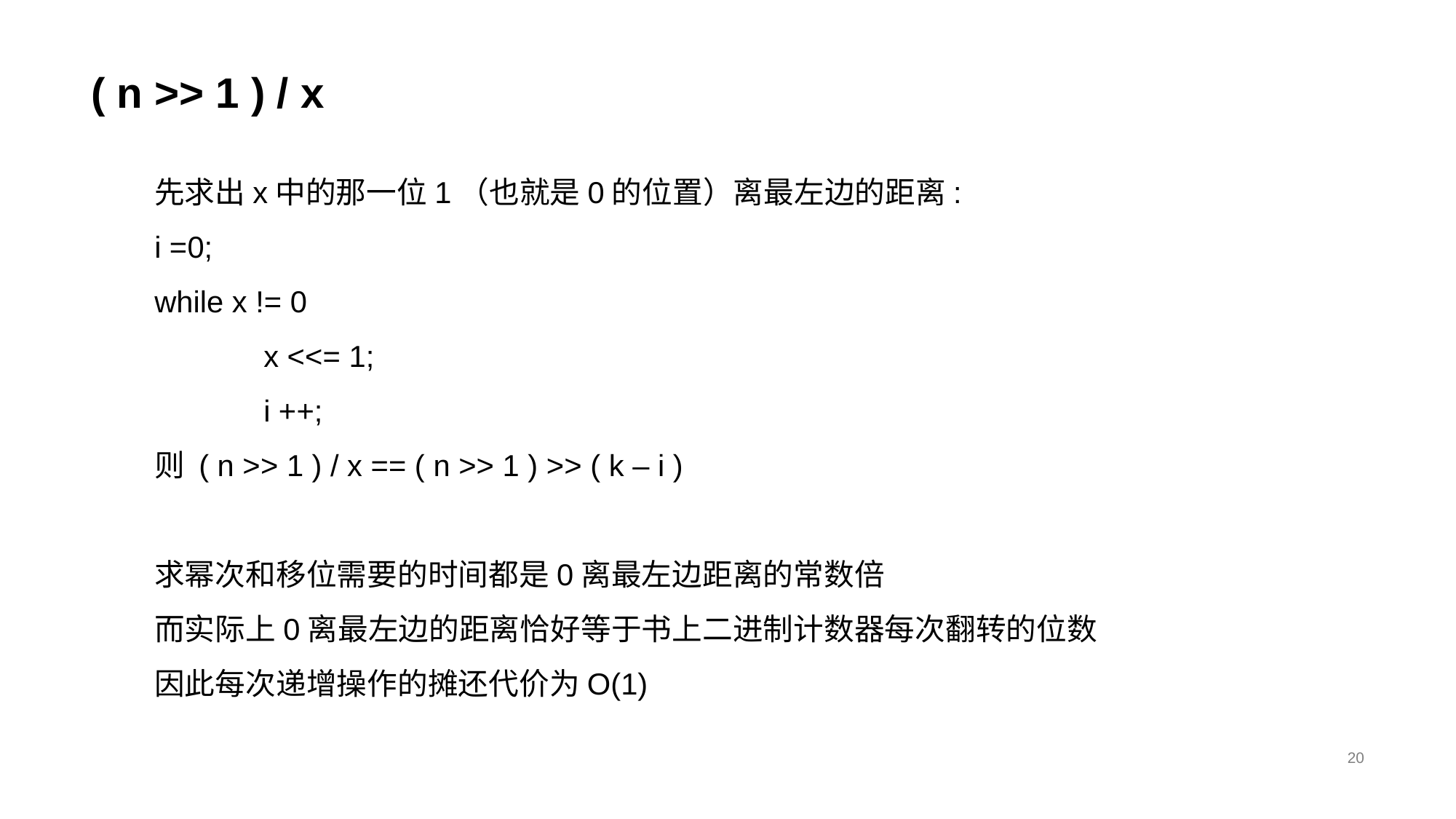

# ( n >> 1 ) / x
先求出x中的那一位1（也就是0的位置）离最左边的距离:
i =0;
while x != 0
	x <<= 1;
	i ++;
则 ( n >> 1 ) / x == ( n >> 1 ) >> ( k – i )

求幂次和移位需要的时间都是0离最左边距离的常数倍
而实际上0离最左边的距离恰好等于书上二进制计数器每次翻转的位数
因此每次递增操作的摊还代价为O(1)
20